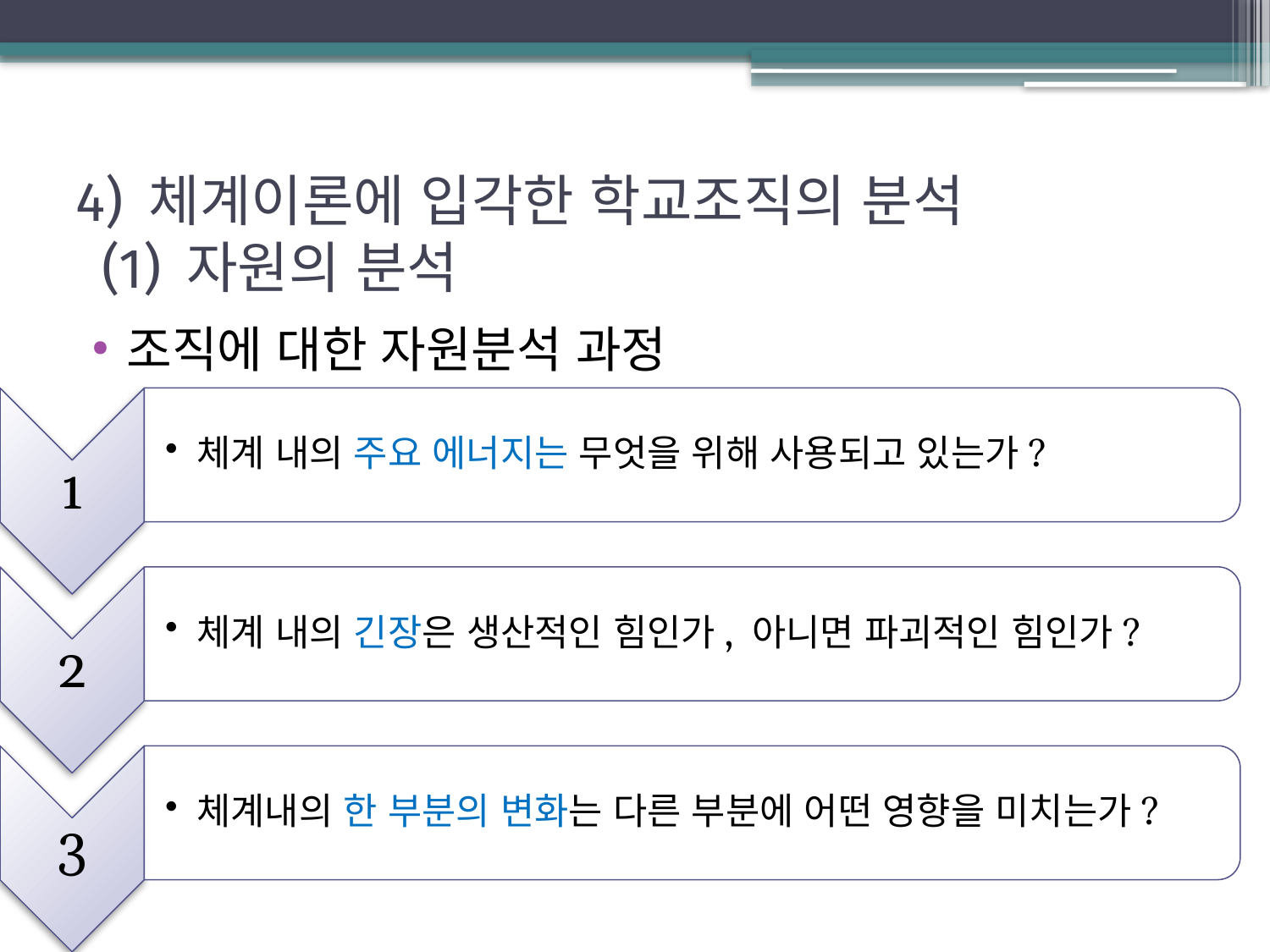

# 4) 체계이론에 입각한 학교조직의 분석 (1) 자원의 분석
조직에 대한 자원분석 과정
1
체계 내의 주요 에너지는 무엇을 위해 사용되고 있는가?
2
체계 내의 긴장은 생산적인 힘인가, 아니면 파괴적인 힘인가?
3
체계내의 한 부분의 변화는 다른 부분에 어떤 영향을 미치는가?